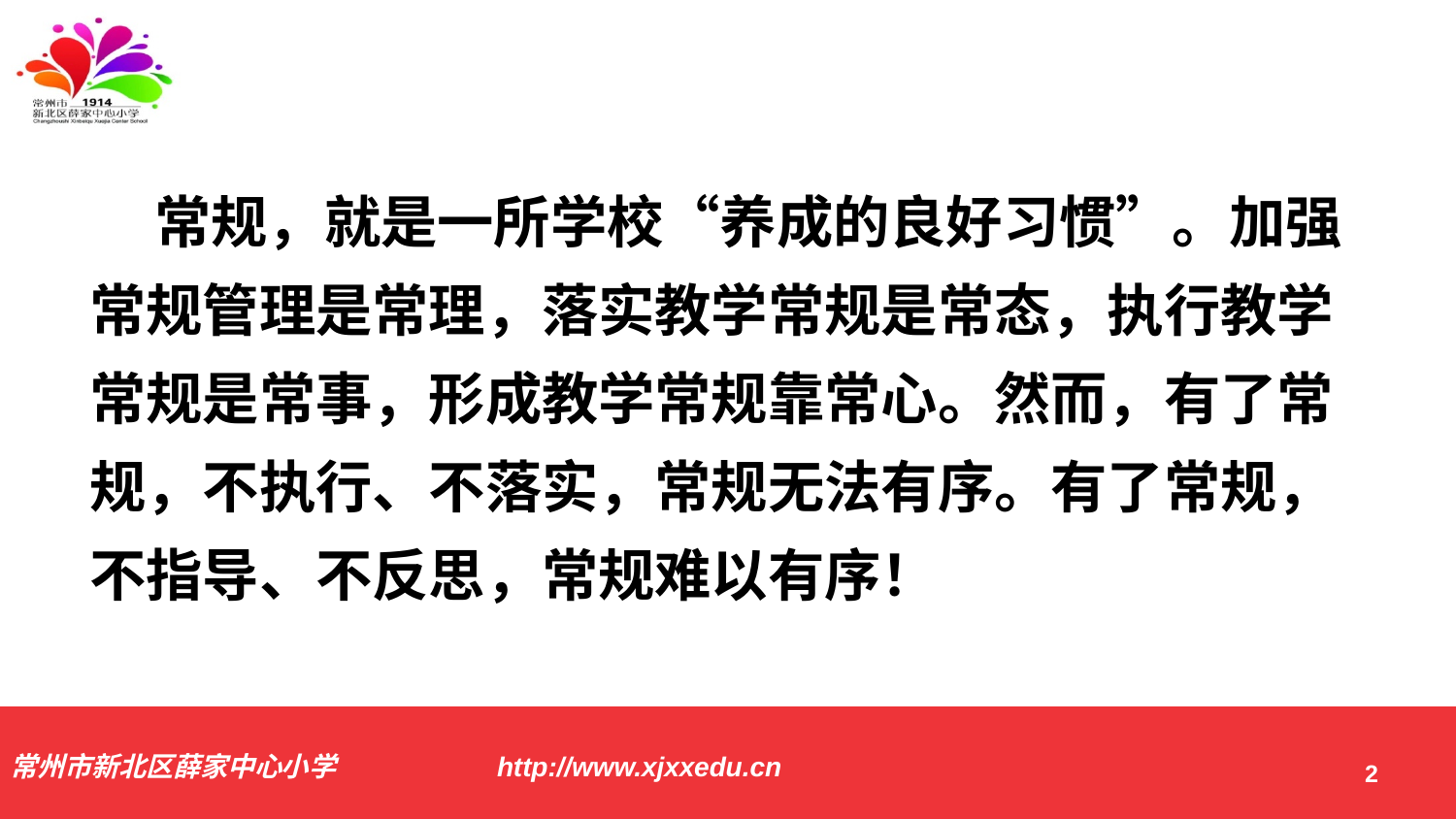

常规，就是一所学校“养成的良好习惯”。加强常规管理是常理，落实教学常规是常态，执行教学常规是常事，形成教学常规靠常心。然而，有了常规，不执行、不落实，常规无法有序。有了常规，不指导、不反思，常规难以有序！

2